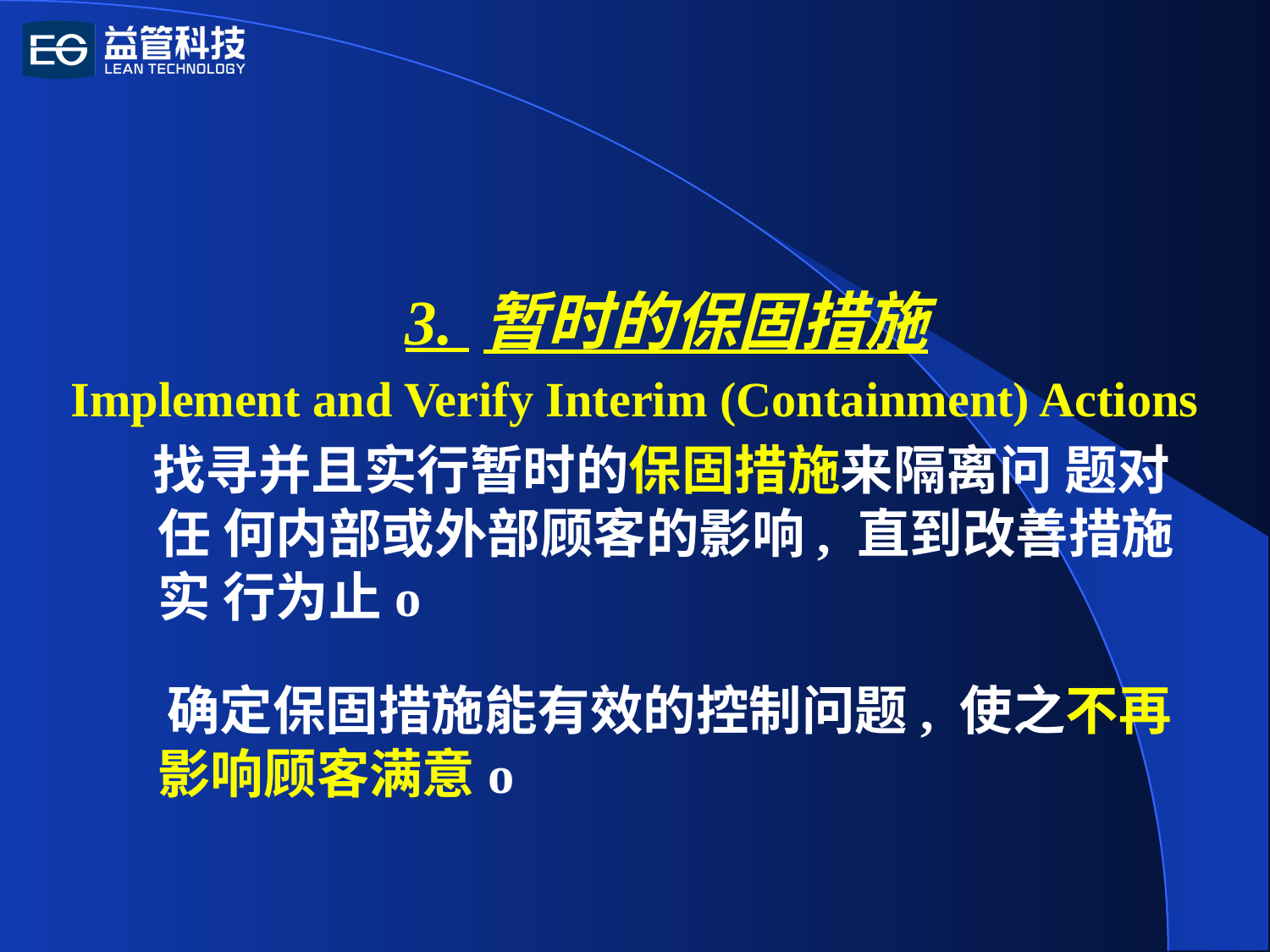

3. 暂时的保固措施
Implement and Verify Interim (Containment) Actions
  找寻并且实行暂时的保固措施来隔离问 题对任 何内部或外部顾客的影响, 直到改善措施实 行为止o

   确定保固措施能有效的控制问题, 使之不再影响顾客满意o